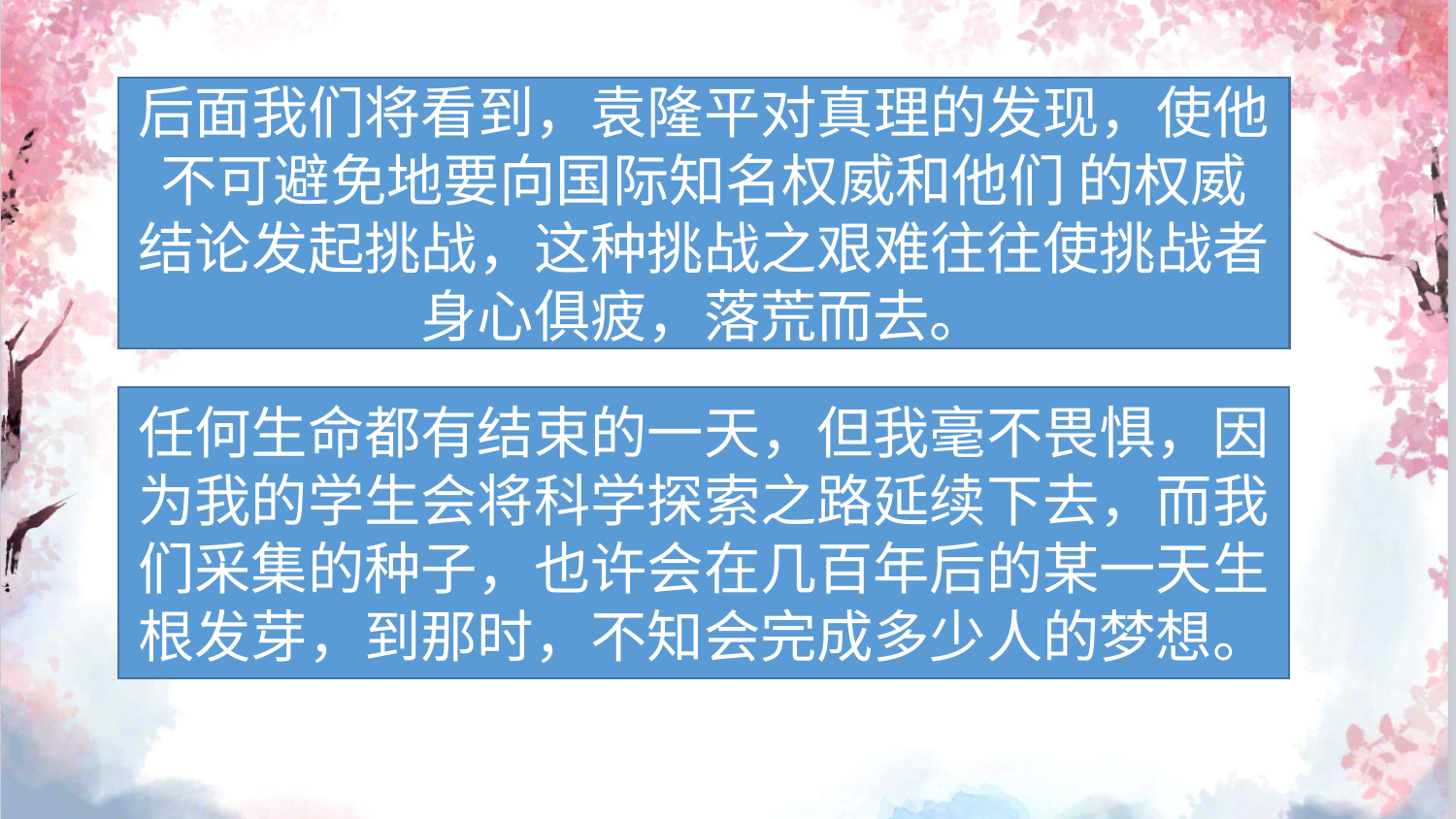

后面我们将看到，袁隆平对真理的发现，使他不可避免地要向国际知名权威和他们 的权威结论发起挑战，这种挑战之艰难往往使挑战者身心俱疲，落荒而去。
任何生命都有结束的一天，但我毫不畏惧，因为我的学生会将科学探索之路延续下去，而我们采集的种子，也许会在几百年后的某一天生根发芽，到那时，不知会完成多少人的梦想。